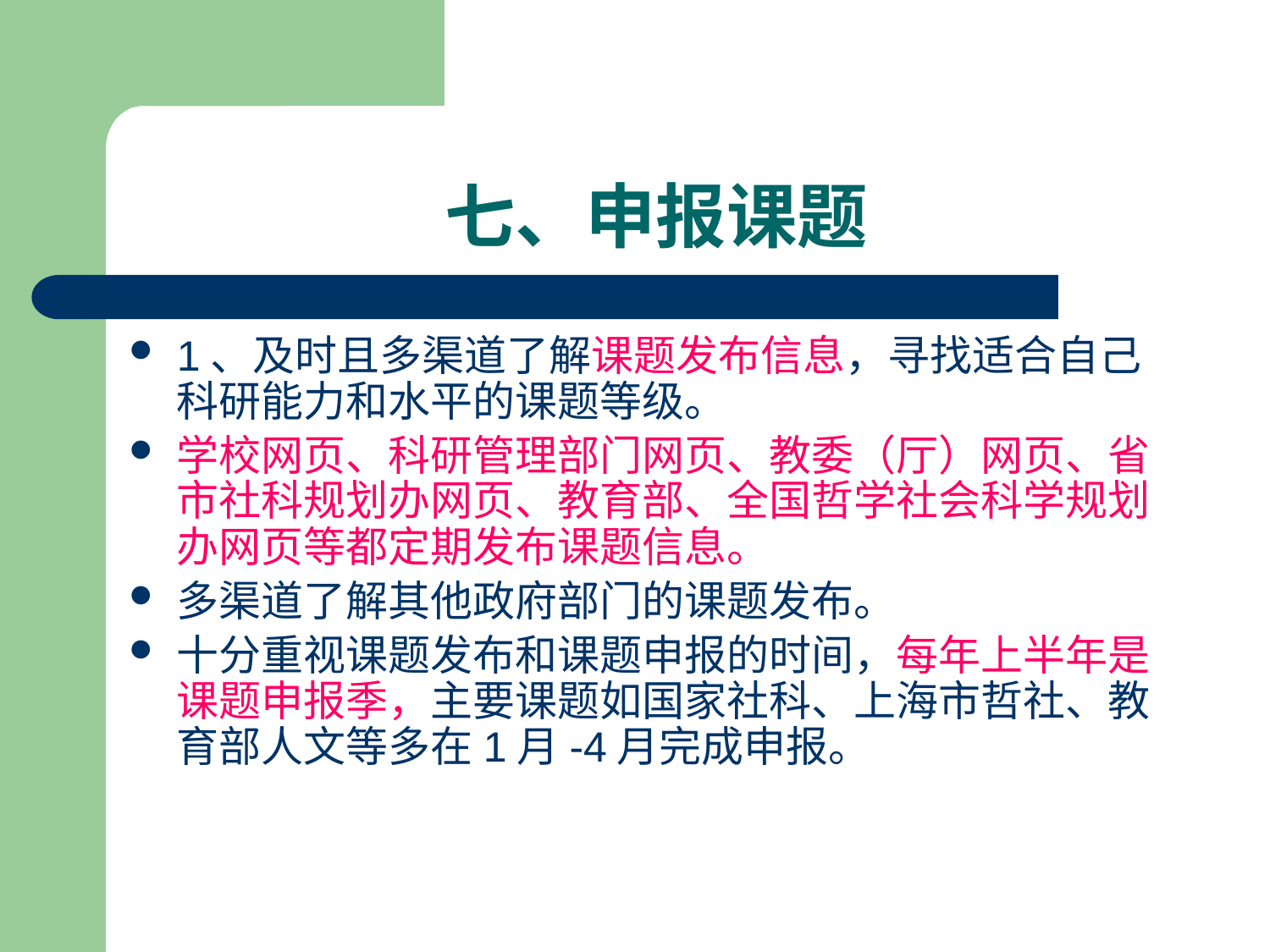

# 七、申报课题
1、及时且多渠道了解课题发布信息，寻找适合自己科研能力和水平的课题等级。
学校网页、科研管理部门网页、教委（厅）网页、省市社科规划办网页、教育部、全国哲学社会科学规划办网页等都定期发布课题信息。
多渠道了解其他政府部门的课题发布。
十分重视课题发布和课题申报的时间，每年上半年是课题申报季，主要课题如国家社科、上海市哲社、教育部人文等多在1月-4月完成申报。